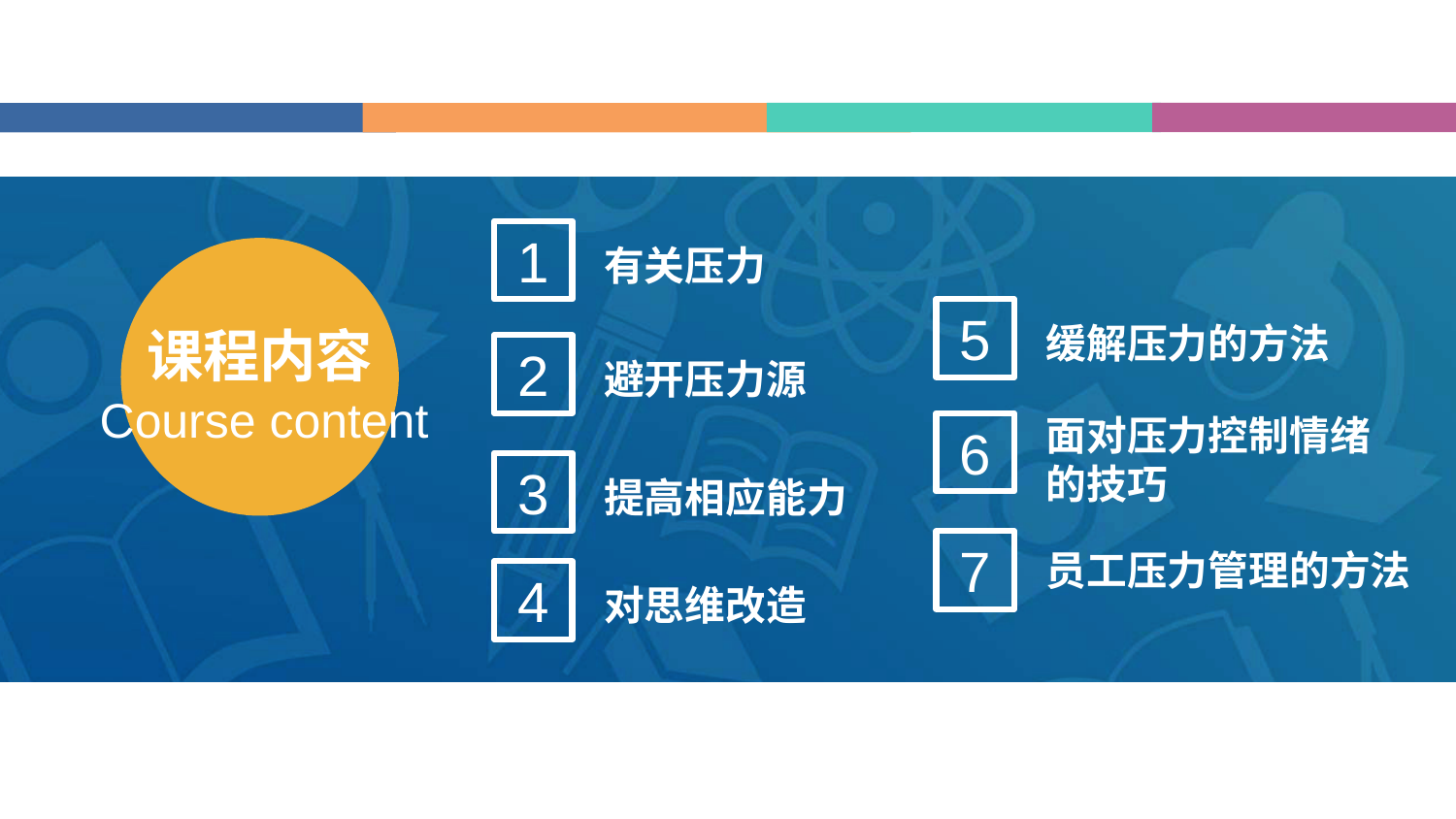

1
有关压力

5
缓解压力的方法
课程内容
2
避开压力源
Course content
面对压力控制情绪的技巧
6
3
提高相应能力
7
员工压力管理的方法
4
对思维改造